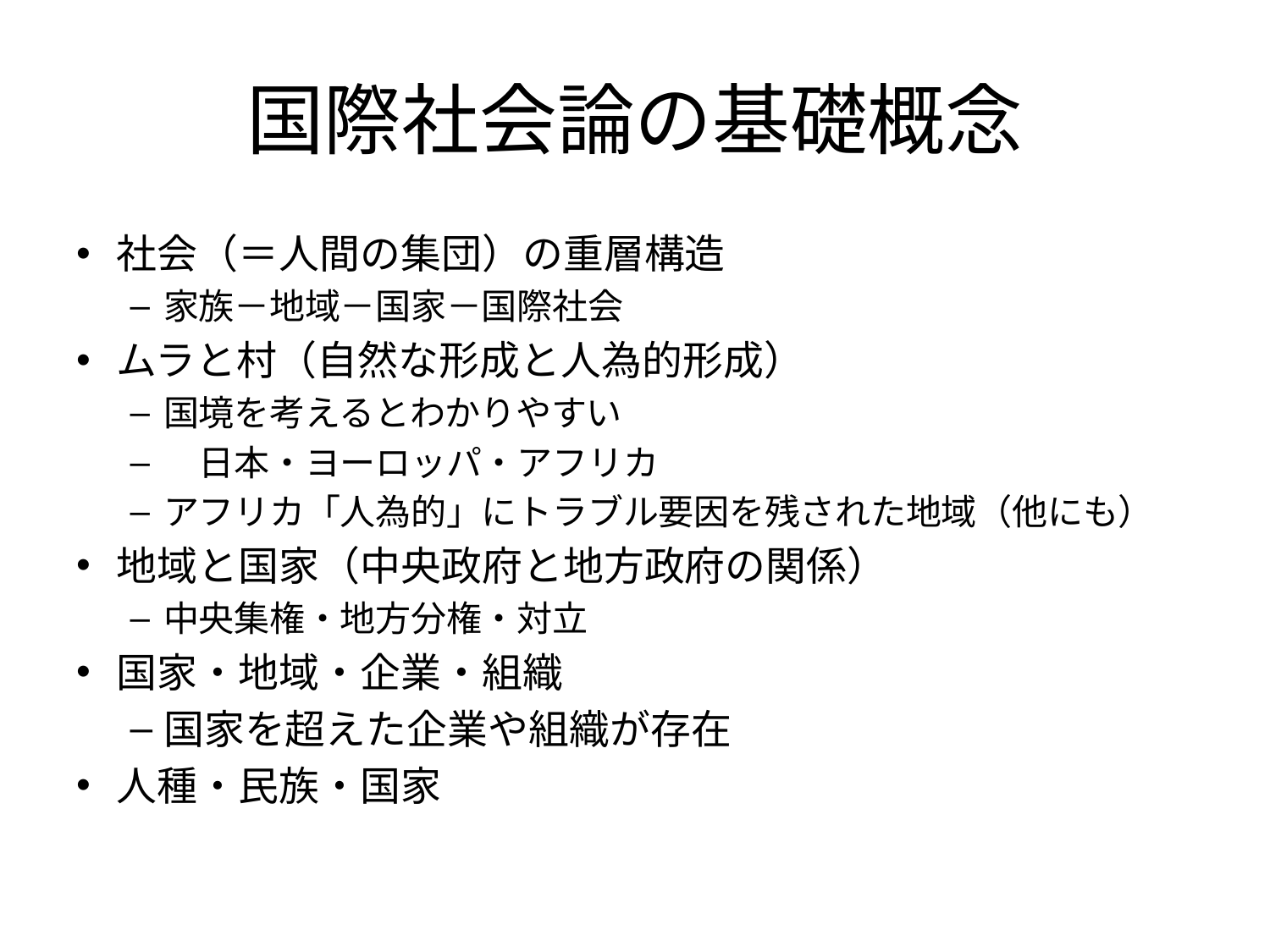

# 国際社会論の基礎概念
社会（＝人間の集団）の重層構造
家族－地域－国家－国際社会
ムラと村（自然な形成と人為的形成）
国境を考えるとわかりやすい
　日本・ヨーロッパ・アフリカ
アフリカ「人為的」にトラブル要因を残された地域（他にも）
地域と国家（中央政府と地方政府の関係）
中央集権・地方分権・対立
国家・地域・企業・組織
国家を超えた企業や組織が存在
人種・民族・国家